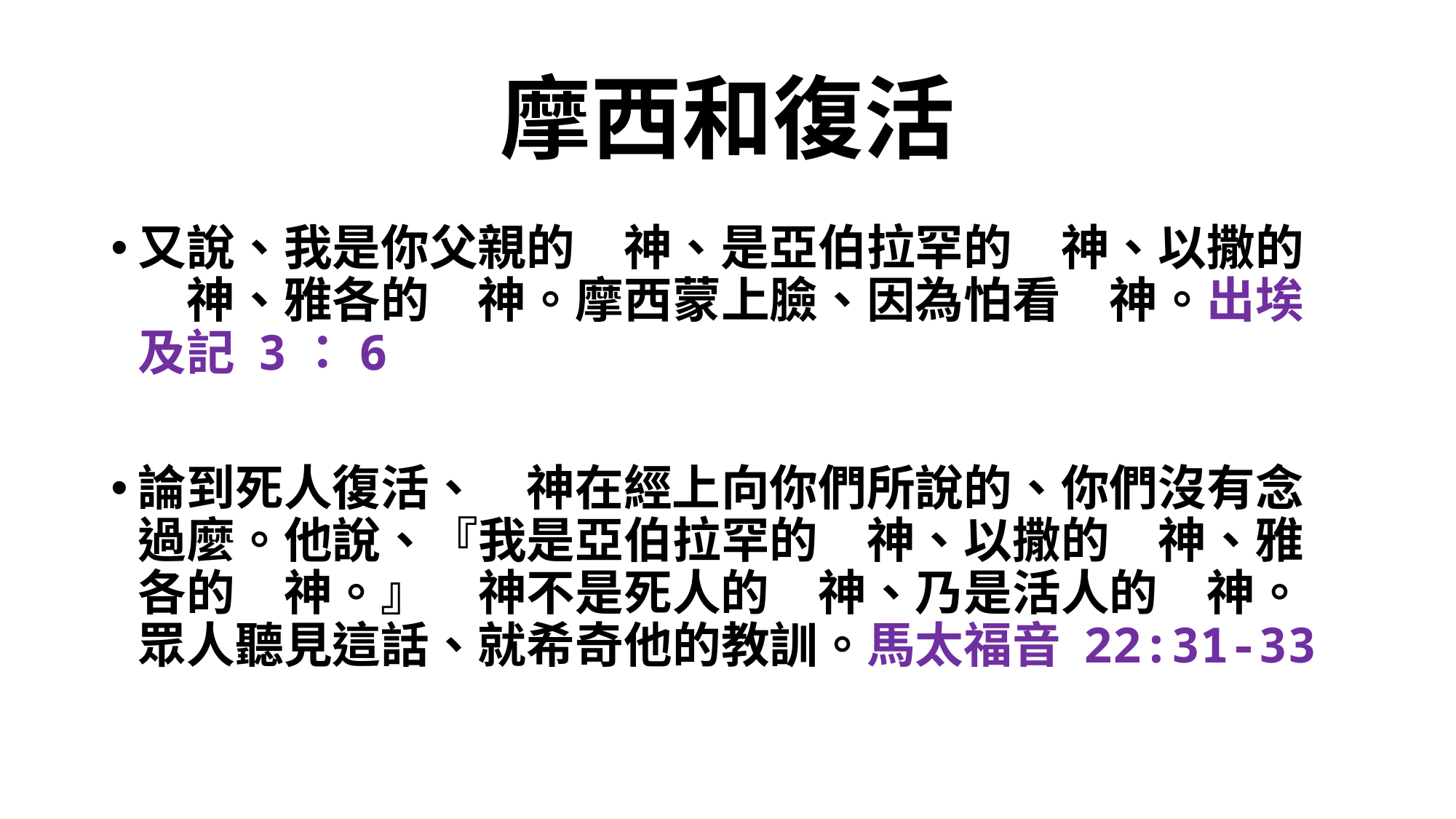

# 摩西和復活
又說、我是你父親的　神、是亞伯拉罕的　神、以撒的　神、雅各的　神。摩西蒙上臉、因為怕看　神。出埃及記 3：6

論到死人復活、　神在經上向你們所說的、你們沒有念過麼。他說、『我是亞伯拉罕的　神、以撒的　神、雅各的　神。』　神不是死人的　神、乃是活人的　神。眾人聽見這話、就希奇他的教訓。馬太福音 22:31-33